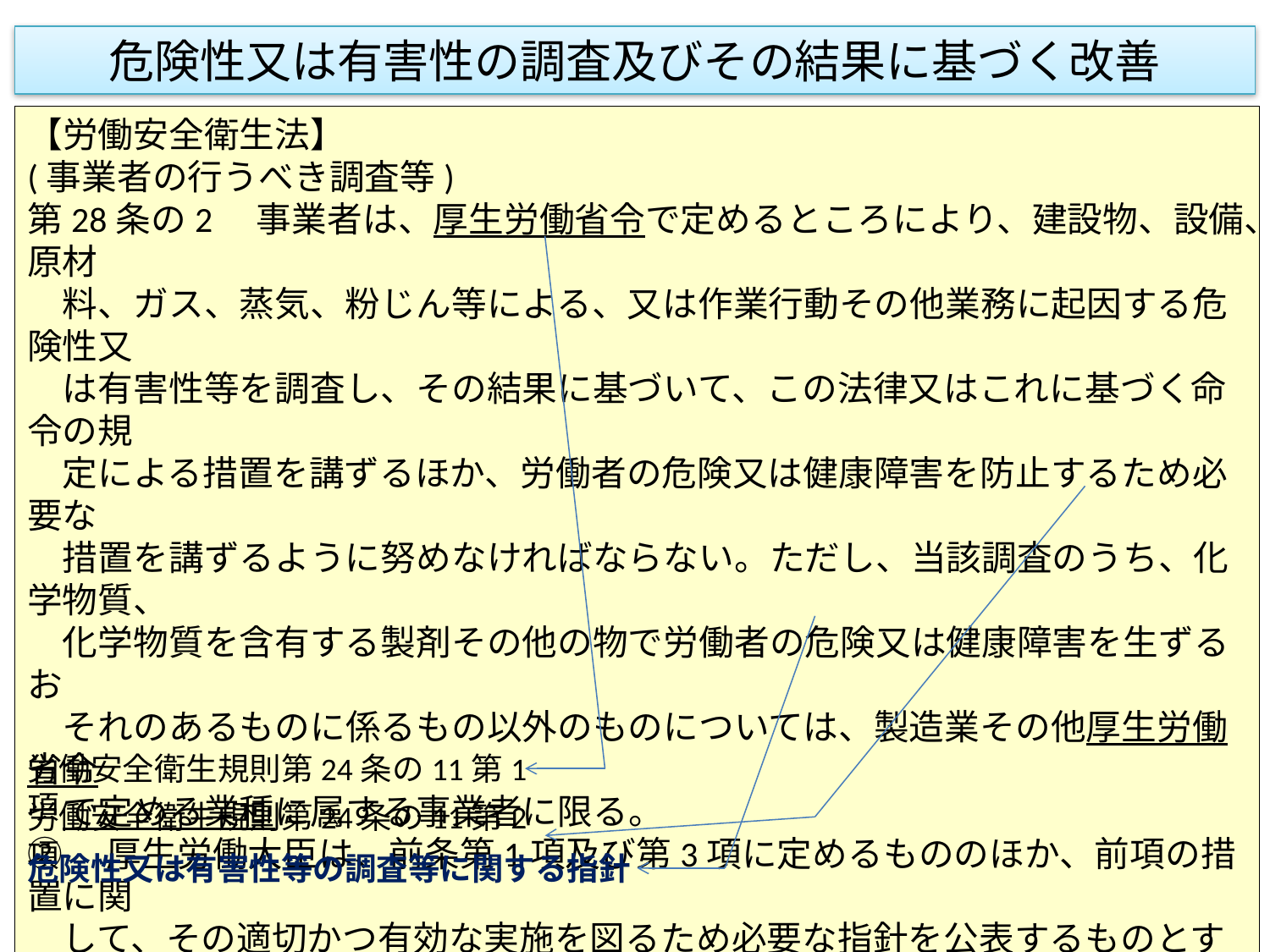

# 危険性又は有害性の調査及びその結果に基づく改善
【労働安全衛生法】
(事業者の行うべき調査等)
第28条の2　事業者は、厚生労働省令で定めるところにより、建設物、設備、原材
　料、ガス、蒸気、粉じん等による、又は作業行動その他業務に起因する危険性又
　は有害性等を調査し、その結果に基づいて、この法律又はこれに基づく命令の規
　定による措置を講ずるほか、労働者の危険又は健康障害を防止するため必要な
　措置を講ずるように努めなければならない。ただし、当該調査のうち、化学物質、
　化学物質を含有する製剤その他の物で労働者の危険又は健康障害を生ずるお
　それのあるものに係るもの以外のものについては、製造業その他厚生労働省令
　で定める業種に属する事業者に限る。
②　厚生労働大臣は、前条第1項及び第3項に定めるもののほか、前項の措置に関
　して、その適切かつ有効な実施を図るため必要な指針を公表するものとする。
③　厚生労働大臣は、前項の指針に従い、事業者又はその団体に対し、必要な指
　導、援助等を行うことができる。
労働安全衛生規則第24条の11第1項
労働安全衛生規則第24条の11第2項
危険性又は有害性等の調査等に関する指針